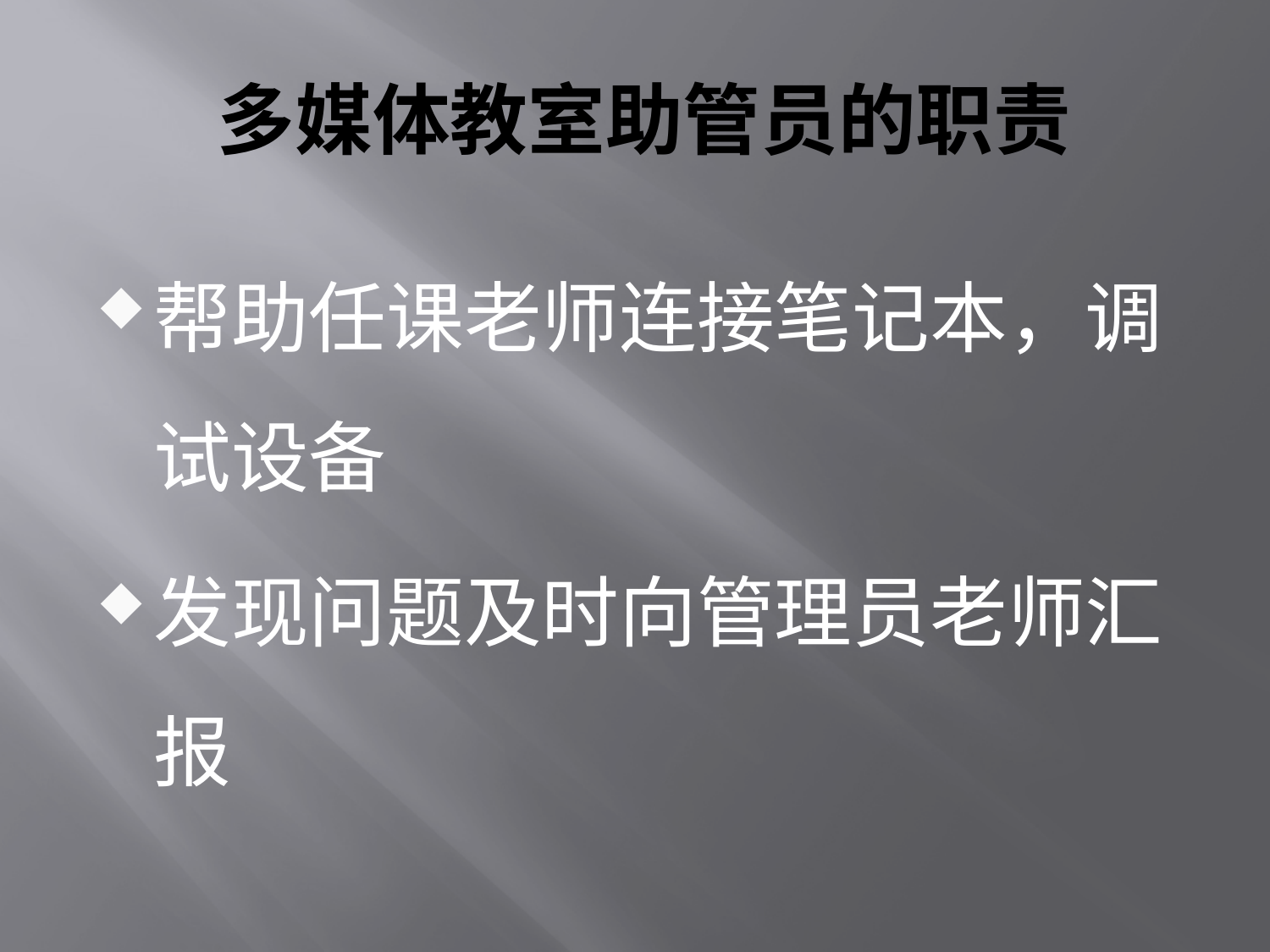

# 多媒体教室助管员的职责
帮助任课老师连接笔记本，调试设备
发现问题及时向管理员老师汇报